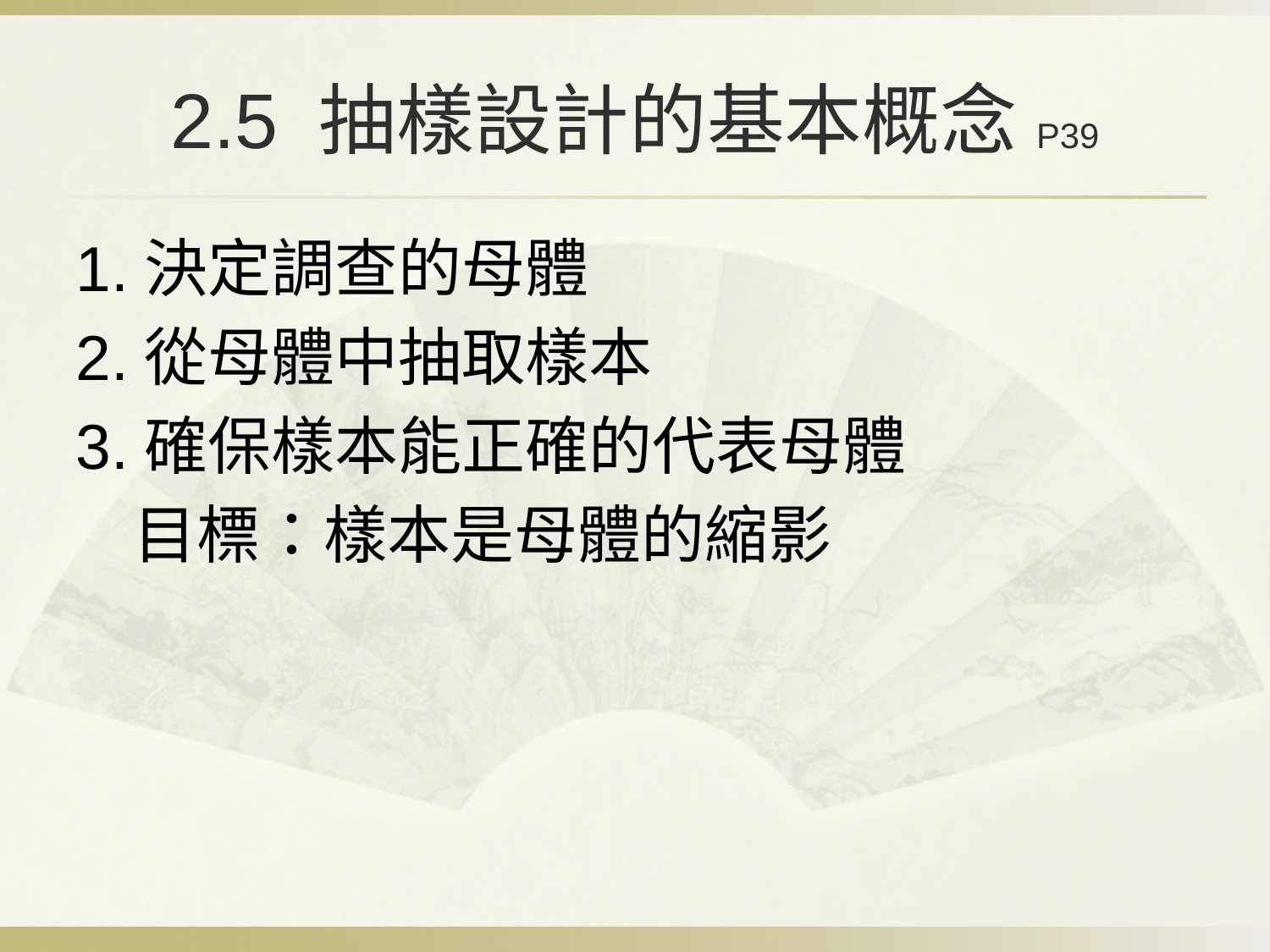

# 2.5 抽樣設計的基本概念P39
1.決定調查的母體
2.從母體中抽取樣本
3.確保樣本能正確的代表母體
   目標：樣本是母體的縮影